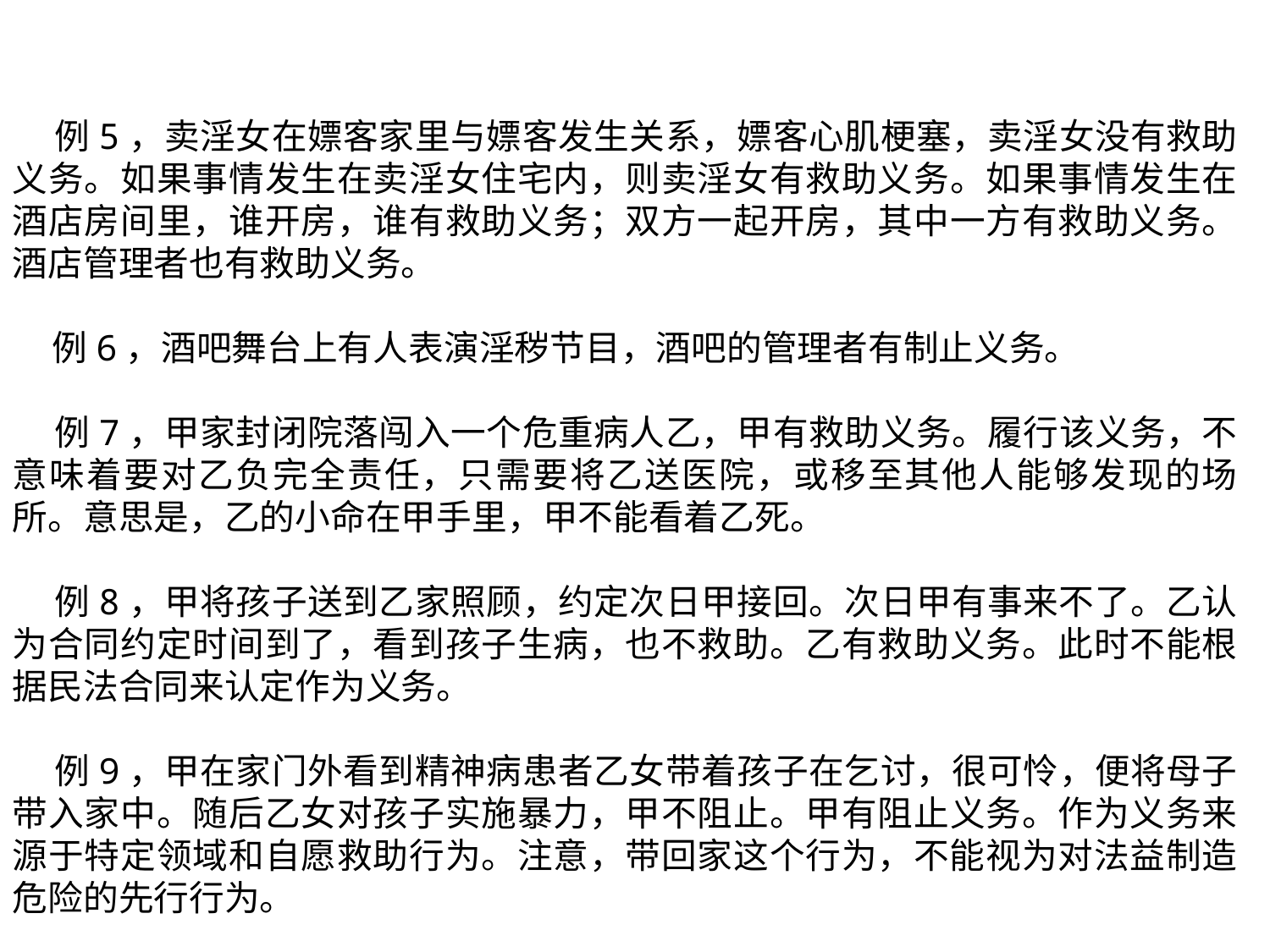

例5，卖淫女在嫖客家里与嫖客发生关系，嫖客心肌梗塞，卖淫女没有救助义务。如果事情发生在卖淫女住宅内，则卖淫女有救助义务。如果事情发生在酒店房间里，谁开房，谁有救助义务；双方一起开房，其中一方有救助义务。酒店管理者也有救助义务。

    例6，酒吧舞台上有人表演淫秽节目，酒吧的管理者有制止义务。

    例7，甲家封闭院落闯入一个危重病人乙，甲有救助义务。履行该义务，不意味着要对乙负完全责任，只需要将乙送医院，或移至其他人能够发现的场所。意思是，乙的小命在甲手里，甲不能看着乙死。

    例8，甲将孩子送到乙家照顾，约定次日甲接回。次日甲有事来不了。乙认为合同约定时间到了，看到孩子生病，也不救助。乙有救助义务。此时不能根据民法合同来认定作为义务。

    例9，甲在家门外看到精神病患者乙女带着孩子在乞讨，很可怜，便将母子带入家中。随后乙女对孩子实施暴力，甲不阻止。甲有阻止义务。作为义务来源于特定领域和自愿救助行为。注意，带回家这个行为，不能视为对法益制造危险的先行行为。